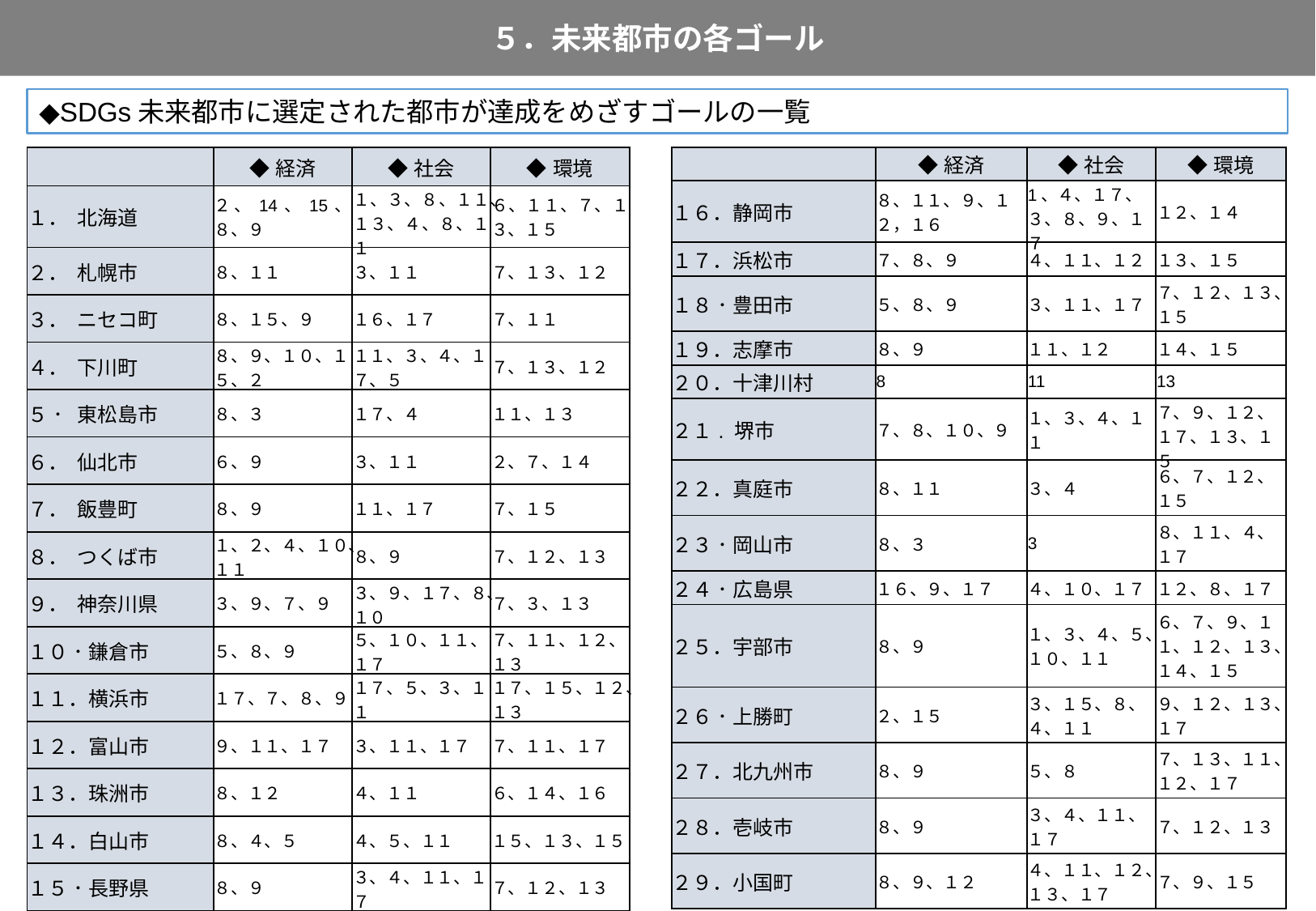

５．未来都市の各ゴール
10
◆SDGs未来都市に選定された都市が達成をめざすゴールの一覧
|  | ◆経済 | ◆社会 | ◆環境 |
| --- | --- | --- | --- |
| １．  北海道 | ２、14、15、８、９ | １、３、８、１１、１３、４、８、１１ | ６、１１、７、１３、１５ |
| ２．  札幌市 | ８、１１ | ３、１１ | ７、１３、１２ |
| ３．  ニセコ町 | ８、１５、９ | １６、１７ | ７、１１ |
| ４．  下川町 | ８、９、１０、１５、２ | １１、３、４、１７、５ | ７、１３、１２ |
| ５．  東松島市 | ８、３ | １７、４ | １１、１３ |
| ６．  仙北市 | ６、９ | ３、１１ | ２、７、１４ |
| ７．  飯豊町 | ８、９ | １１、１７ | ７、１５ |
| ８．  つくば市 | １、２、４、１０、１１ | ８、９ | ７、１２、１３ |
| ９．  神奈川県 | ３、９、７、９ | ３、９、１７、８、１０ | ７、３、１３ |
| １０．鎌倉市 | ５、８、９ | ５、１０、１１、１７ | ７、１１、１２、１３ |
| １１．横浜市 | １７、７、８、９ | １７、５、３、１１ | １７、１５、１２、１３ |
| １２．富山市 | ９、１１、１７ | ３、１１、１７ | ７、１１、１７ |
| １３．珠洲市 | ８、１２ | ４、１１ | ６、１４、１６ |
| １４．白山市 | ８、４、５ | ４、５、１１ | １５、１３、１５ |
| １５．長野県 | ８、９ | ３、４、１１、１７ | ７、１２、１３ |
|  | ◆経済 | ◆社会 | ◆環境 |
| --- | --- | --- | --- |
| １６．静岡市 | ８、１１、９、１２，１６ | 1、４、１７、３、８、９、１７ | １２、１４ |
| １７．浜松市 | ７、８、９ | ４、１１、１２ | １３、１５ |
| １８．豊田市 | ５、８、９ | ３、１１、１７ | ７、１２、１３、１５ |
| １９．志摩市 | ８、９ | １１、１２ | １４、１５ |
| ２０．十津川村 | 8 | 11 | 13 |
| ２１. 堺市 | ７、８、１０、９ | １、３、４、１１ | ７、９、１２、１７、１３、１５ |
| ２２．真庭市 | ８、１１ | ３、４ | ６、７、１２、１５ |
| ２３．岡山市 | ８、３ | 3 | ８、１１、４、１７ |
| ２４．広島県 | １６、９、１７ | ４、１０、１７ | １２、８、１７ |
| ２５．宇部市 | ８、９ | １、３、４、５、１０、１１ | ６、７、９、１１、１２、１３、１４、１５ |
| ２６．上勝町 | ２、１５ | ３、１５、８、４、１１ | ９、１２、１３、１７ |
| ２７．北九州市 | ８、９ | ５、８ | ７、１３、１１、１２、１７ |
| ２８．壱岐市 | ８、９ | ３、４、１１、１７ | ７、１２、１３ |
| ２９．小国町 | ８、９、１２ | ４、１１、１２、１３、１７ | ７、９、１５ |